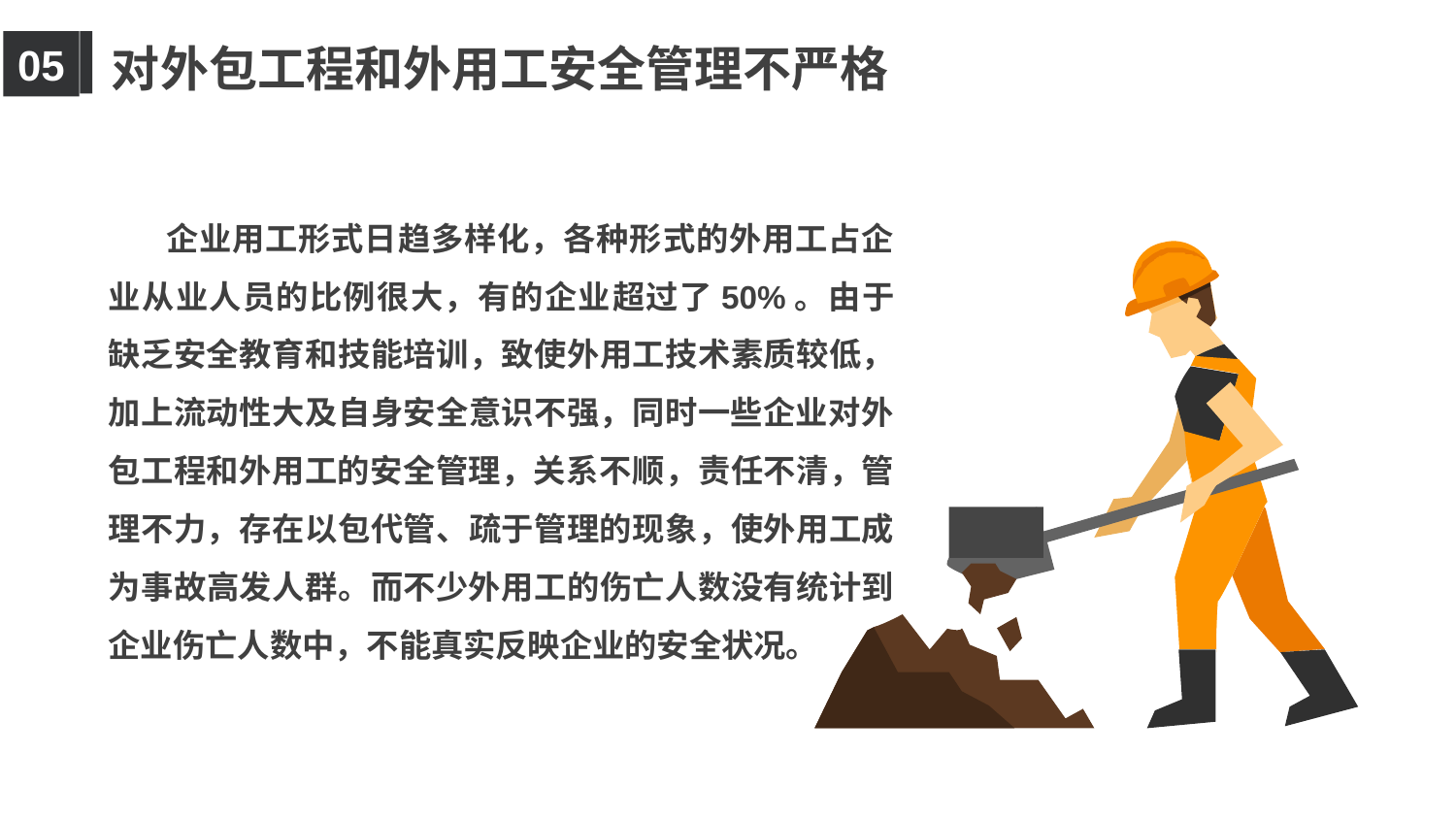

05

对外包工程和外用工安全管理不严格
      企业用工形式日趋多样化，各种形式的外用工占企业从业人员的比例很大，有的企业超过了50%。由于缺乏安全教育和技能培训，致使外用工技术素质较低，加上流动性大及自身安全意识不强，同时一些企业对外包工程和外用工的安全管理，关系不顺，责任不清，管理不力，存在以包代管、疏于管理的现象，使外用工成为事故高发人群。而不少外用工的伤亡人数没有统计到企业伤亡人数中，不能真实反映企业的安全状况。